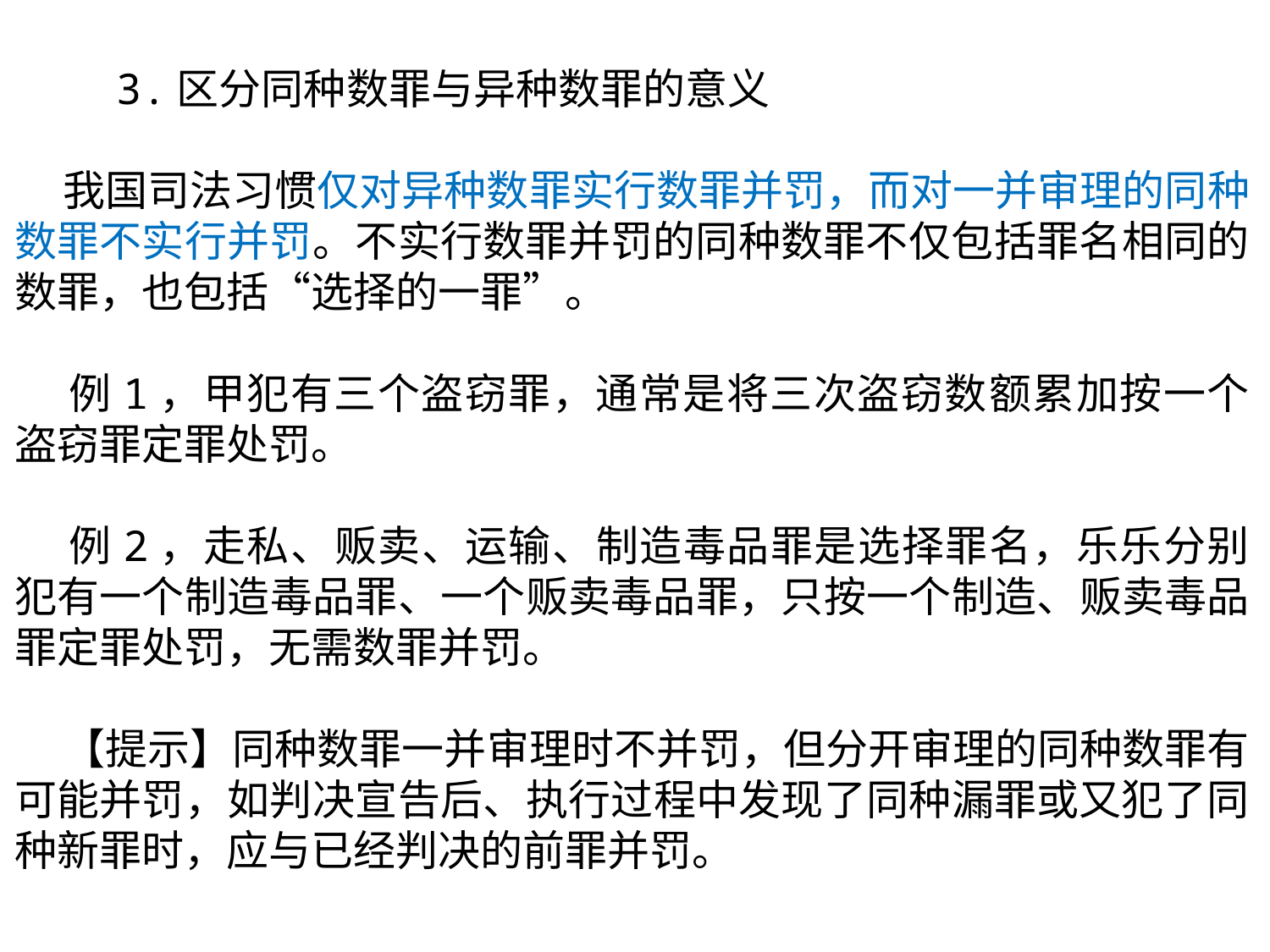

3.区分同种数罪与异种数罪的意义

    我国司法习惯仅对异种数罪实行数罪并罚，而对一并审理的同种数罪不实行并罚。不实行数罪并罚的同种数罪不仅包括罪名相同的数罪，也包括“选择的一罪”。

    例1，甲犯有三个盗窃罪，通常是将三次盗窃数额累加按一个盗窃罪定罪处罚。

    例2，走私、贩卖、运输、制造毒品罪是选择罪名，乐乐分别犯有一个制造毒品罪、一个贩卖毒品罪，只按一个制造、贩卖毒品罪定罪处罚，无需数罪并罚。

    【提示】同种数罪一并审理时不并罚，但分开审理的同种数罪有可能并罚，如判决宣告后、执行过程中发现了同种漏罪或又犯了同种新罪时，应与已经判决的前罪并罚。